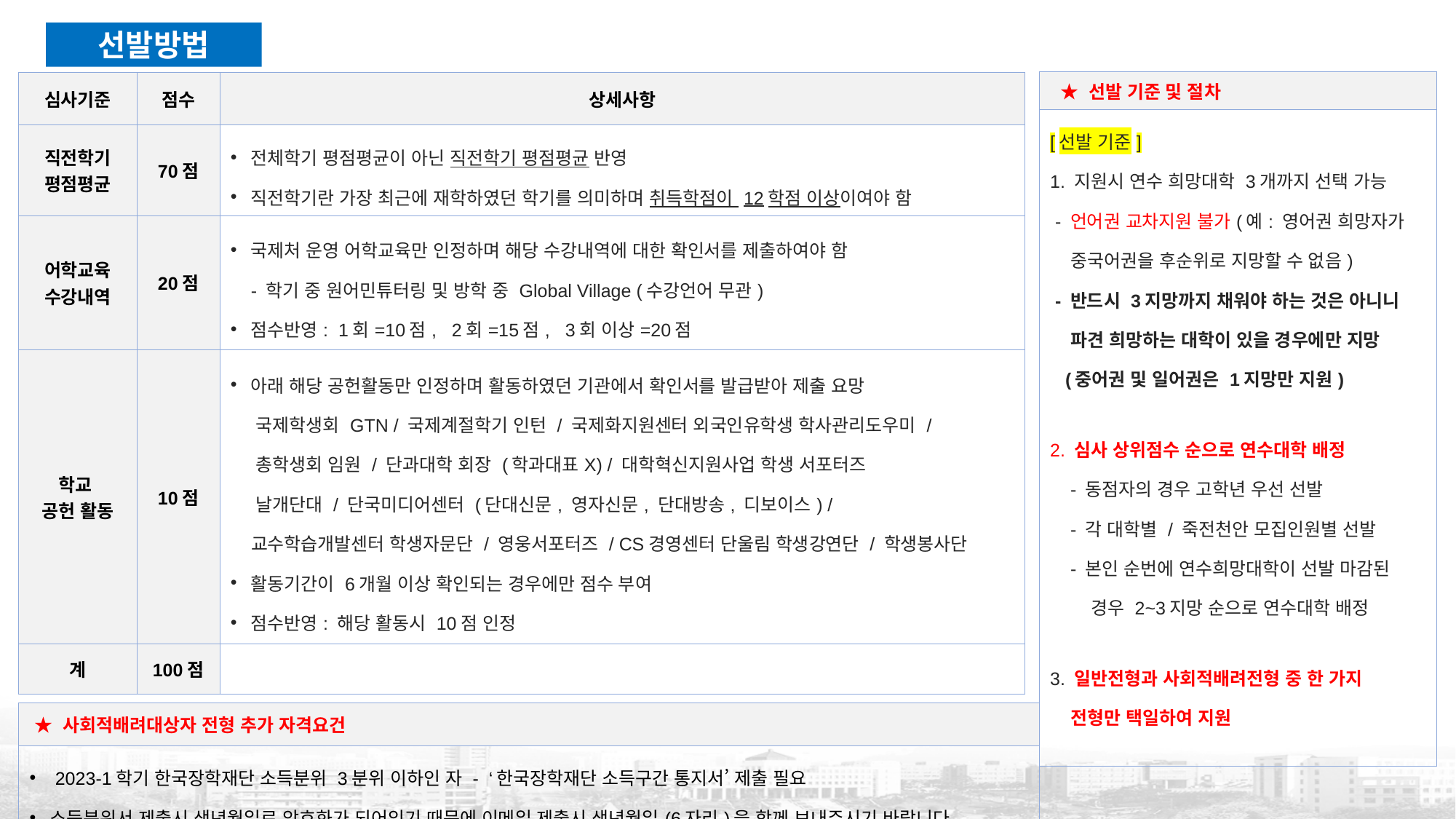

선발방법
| ★ 선발 기준 및 절차 |
| --- |
| [선발 기준] 1. 지원시 연수 희망대학 3개까지 선택 가능 - 언어권 교차지원 불가(예: 영어권 희망자가 중국어권을 후순위로 지망할 수 없음) - 반드시 3지망까지 채워야 하는 것은 아니니 파견 희망하는 대학이 있을 경우에만 지망 (중어권 및 일어권은 1지망만 지원) 2. 심사 상위점수 순으로 연수대학 배정 - 동점자의 경우 고학년 우선 선발 - 각 대학별 / 죽전천안 모집인원별 선발 - 본인 순번에 연수희망대학이 선발 마감된 경우 2~3지망 순으로 연수대학 배정 3. 일반전형과 사회적배려전형 중 한 가지 전형만 택일하여 지원 |
| 심사기준 | 점수 | 상세사항 |
| --- | --- | --- |
| 직전학기 평점평균 | 70점 | 전체학기 평점평균이 아닌 직전학기 평점평균 반영 직전학기란 가장 최근에 재학하였던 학기를 의미하며 취득학점이 12학점 이상이여야 함 |
| 어학교육 수강내역 | 20점 | 국제처 운영 어학교육만 인정하며 해당 수강내역에 대한 확인서를 제출하여야 함 - 학기 중 원어민튜터링 및 방학 중 Global Village (수강언어 무관) 점수반영: 1회=10점, 2회=15점, 3회 이상=20점 |
| 학교 공헌 활동 | 10점 | 아래 해당 공헌활동만 인정하며 활동하였던 기관에서 확인서를 발급받아 제출 요망 국제학생회 GTN / 국제계절학기 인턴 / 국제화지원센터 외국인유학생 학사관리도우미 / 총학생회 임원 / 단과대학 회장 (학과대표X) / 대학혁신지원사업 학생 서포터즈 날개단대 / 단국미디어센터 (단대신문, 영자신문, 단대방송, 디보이스) / 교수학습개발센터 학생자문단 / 영웅서포터즈 / CS경영센터 단울림 학생강연단 / 학생봉사단 활동기간이 6개월 이상 확인되는 경우에만 점수 부여 점수반영: 해당 활동시 10점 인정 |
| 계 | 100점 |  |
| ★ 사회적배려대상자 전형 추가 자격요건 |
| --- |
| 2023-1학기 한국장학재단 소득분위 3분위 이하인 자 - ‘한국장학재단 소득구간 통지서’ 제출 필요 소득분위서 제출시 생년월일로 암호화가 되어있기 때문에 이메일 제출시 생년월일(6자리)을 함께 보내주시기 바랍니다. |